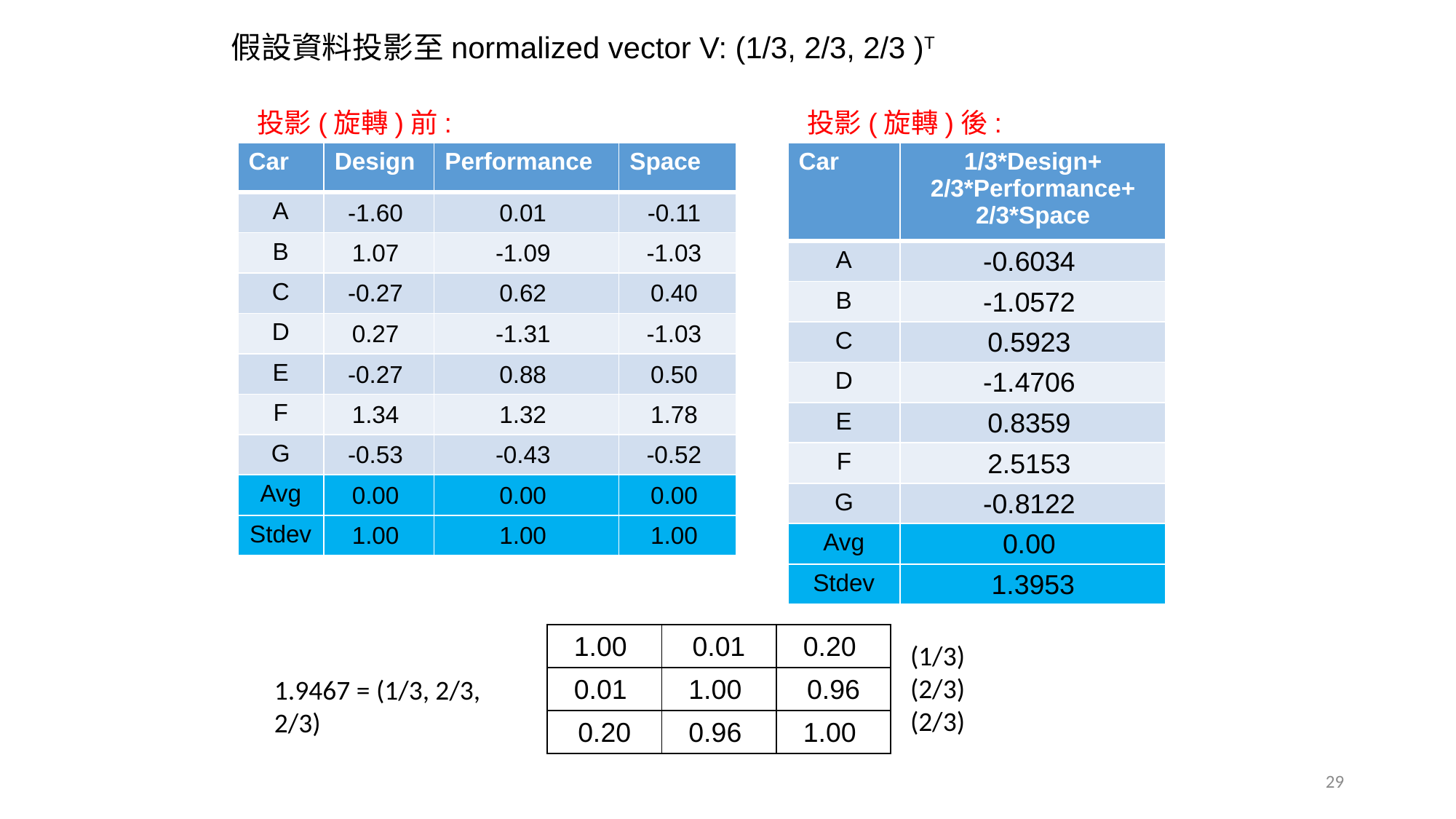

假設資料投影至normalized vector V: (1/3, 2/3, 2/3 )T
投影(旋轉)前:
投影(旋轉)後:
| Car | Design | Performance | Space |
| --- | --- | --- | --- |
| A | -1.60 | 0.01 | -0.11 |
| B | 1.07 | -1.09 | -1.03 |
| C | -0.27 | 0.62 | 0.40 |
| D | 0.27 | -1.31 | -1.03 |
| E | -0.27 | 0.88 | 0.50 |
| F | 1.34 | 1.32 | 1.78 |
| G | -0.53 | -0.43 | -0.52 |
| Avg | 0.00 | 0.00 | 0.00 |
| Stdev | 1.00 | 1.00 | 1.00 |
| Car | 1/3\*Design+ 2/3\*Performance+ 2/3\*Space |
| --- | --- |
| A | -0.6034 |
| B | -1.0572 |
| C | 0.5923 |
| D | -1.4706 |
| E | 0.8359 |
| F | 2.5153 |
| G | -0.8122 |
| Avg | 0.00 |
| Stdev | 1.3953 |
| 1.00 | 0.01 | 0.20 |
| --- | --- | --- |
| 0.01 | 1.00 | 0.96 |
| 0.20 | 0.96 | 1.00 |
(1/3)
(2/3)
(2/3)
1.9467 = (1/3, 2/3, 2/3)
29